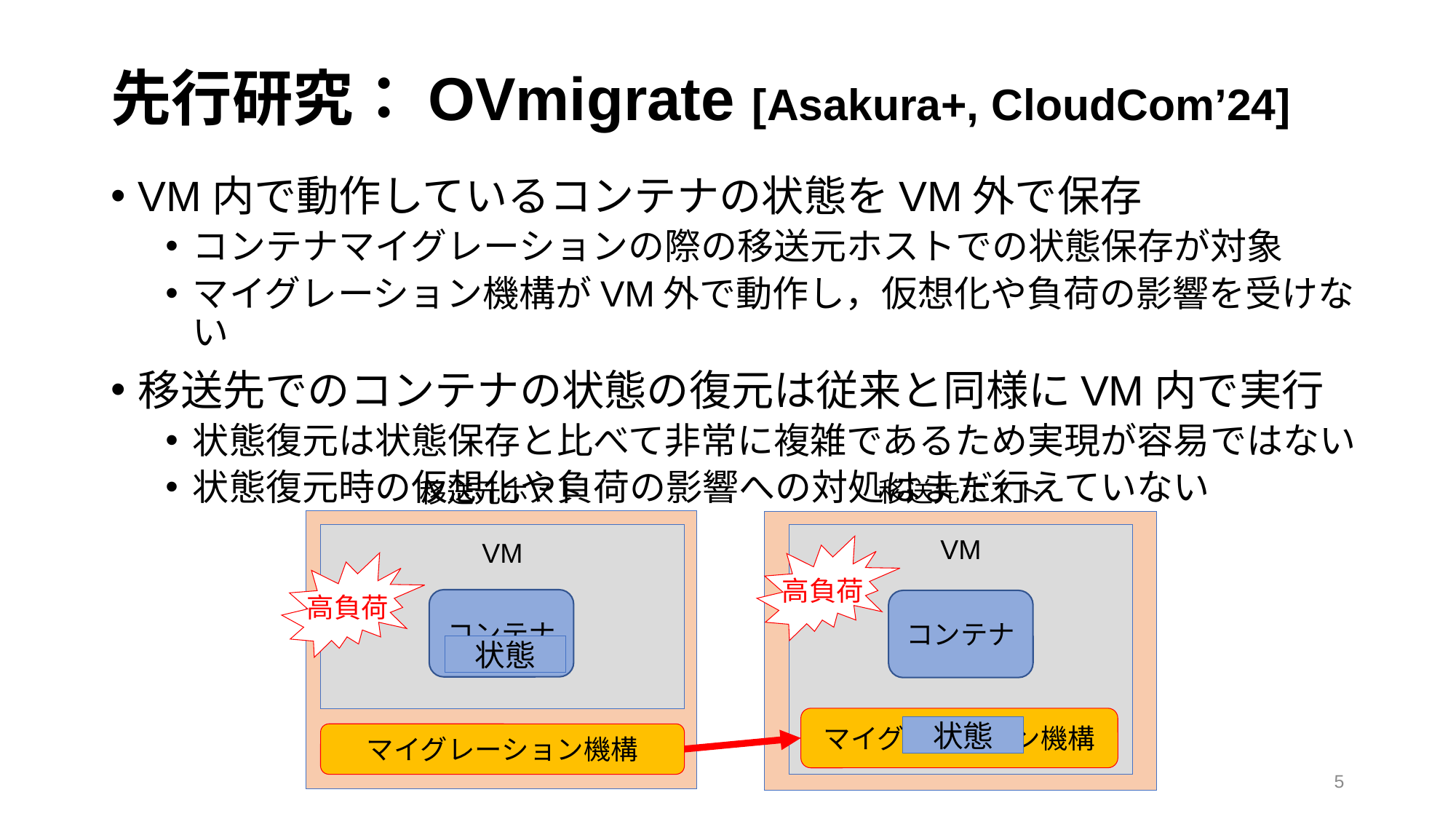

# 先行研究：OVmigrate [Asakura+, CloudCom’24]
VM内で動作しているコンテナの状態をVM外で保存
コンテナマイグレーションの際の移送元ホストでの状態保存が対象
マイグレーション機構がVM外で動作し，仮想化や負荷の影響を受けない
移送先でのコンテナの状態の復元は従来と同様にVM内で実行
状態復元は状態保存と比べて非常に複雑であるため実現が容易ではない
状態復元時の仮想化や負荷の影響への対処はまだ行えていない

移送先ホスト
移送元ホスト

VM
VM
高負荷
高負荷
コンテナ
コンテナ
状態
マイグレーション機構
状態
マイグレーション機構
5